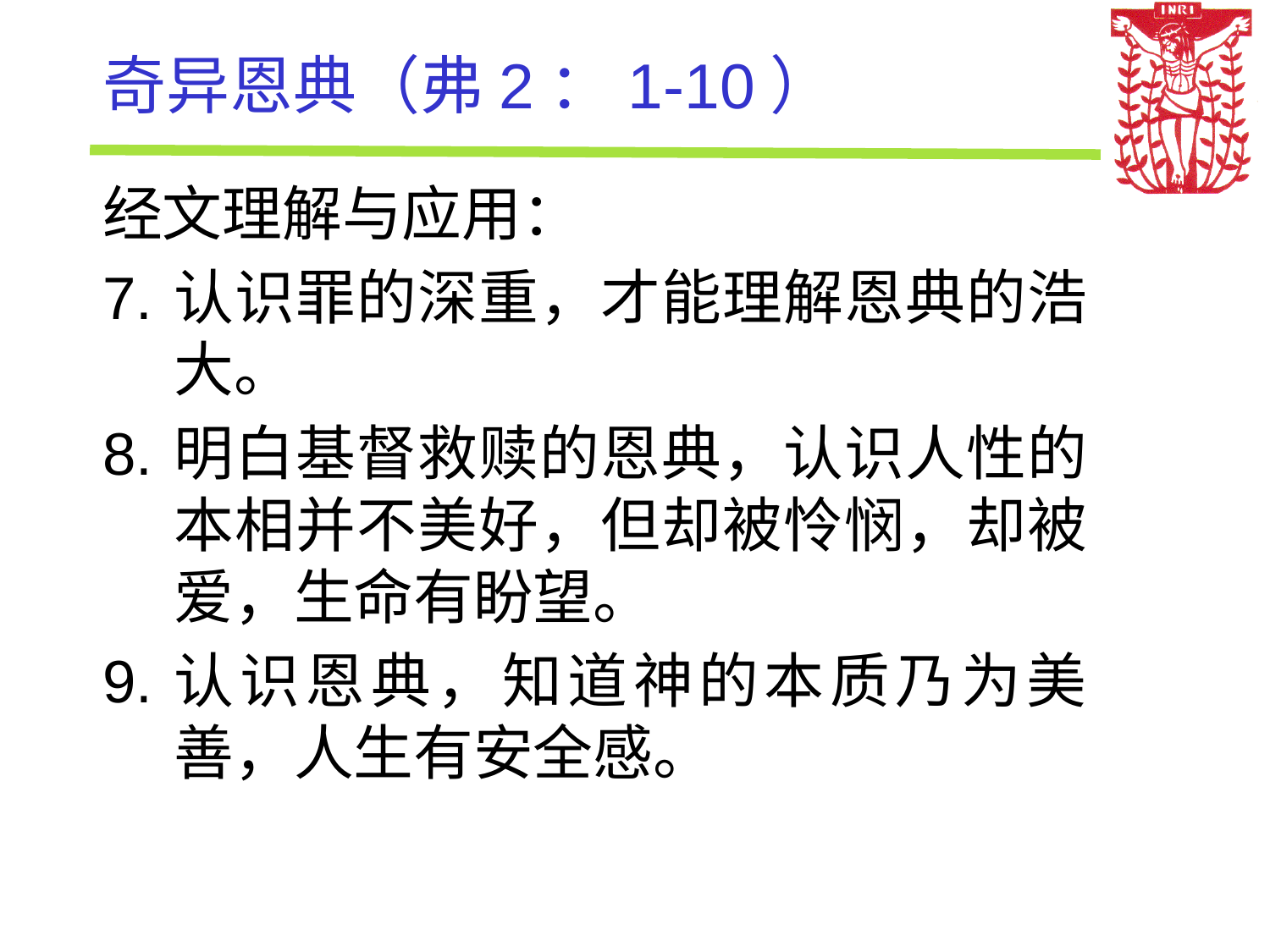

# 奇异恩典（弗2：1-10）
经文理解与应用：
认识罪的深重，才能理解恩典的浩大。
明白基督救赎的恩典，认识人性的本相并不美好，但却被怜悯，却被爱，生命有盼望。
认识恩典，知道神的本质乃为美善，人生有安全感。